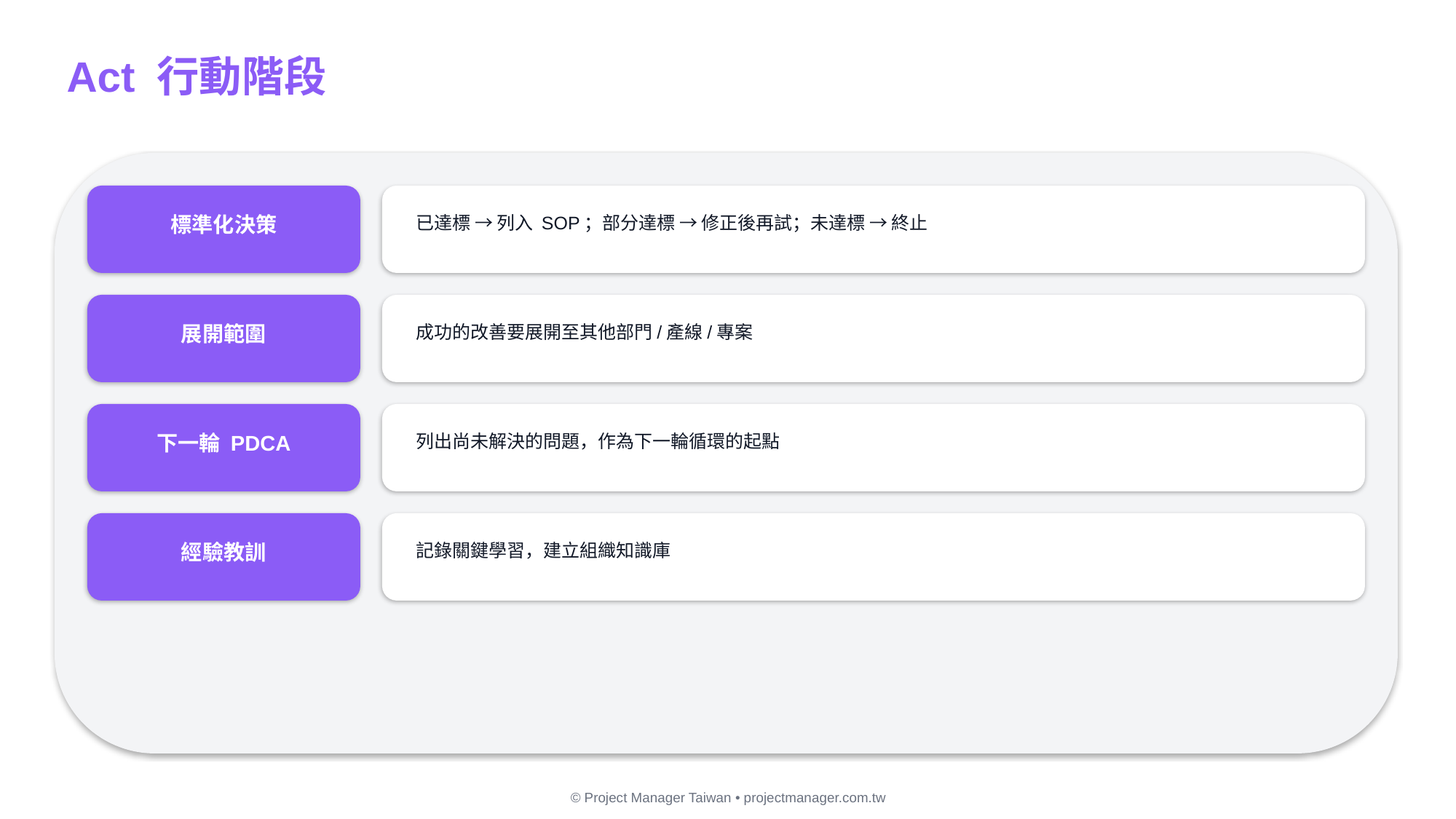

Act 行動階段

標準化決策
已達標 → 列入 SOP；部分達標 → 修正後再試；未達標 → 終止

展開範圍
成功的改善要展開至其他部門/產線/專案

下一輪 PDCA
列出尚未解決的問題，作為下一輪循環的起點

經驗教訓
記錄關鍵學習，建立組織知識庫
© Project Manager Taiwan • projectmanager.com.tw